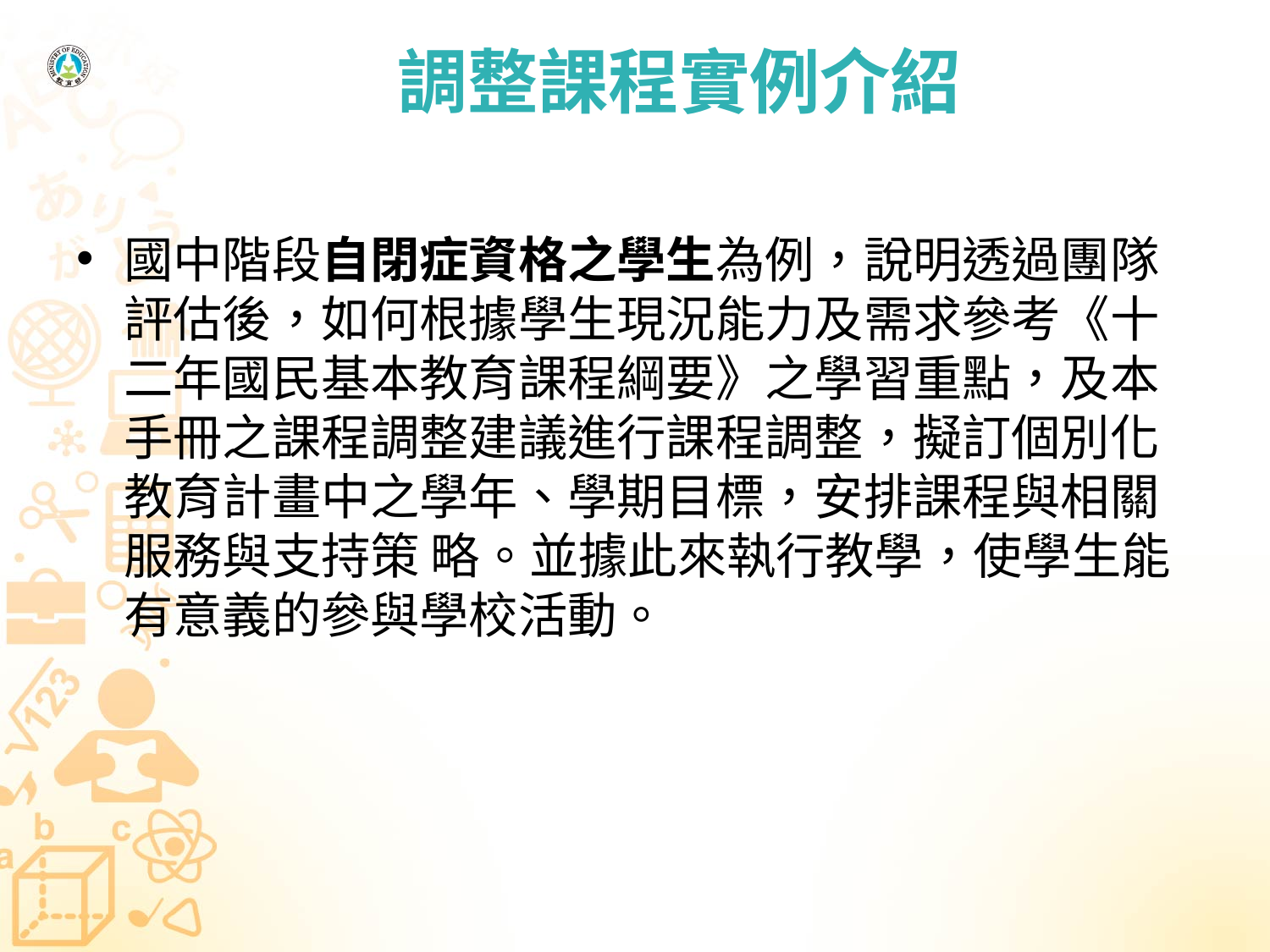

# 調整課程實例介紹
國中階段自閉症資格之學生為例，說明透過團隊評估後，如何根據學生現況能力及需求參考《十二年國民基本教育課程綱要》之學習重點，及本手冊之課程調整建議進行課程調整，擬訂個別化教育計畫中之學年、學期目標，安排課程與相關服務與支持策 略。並據此來執行教學，使學生能有意義的參與學校活動。